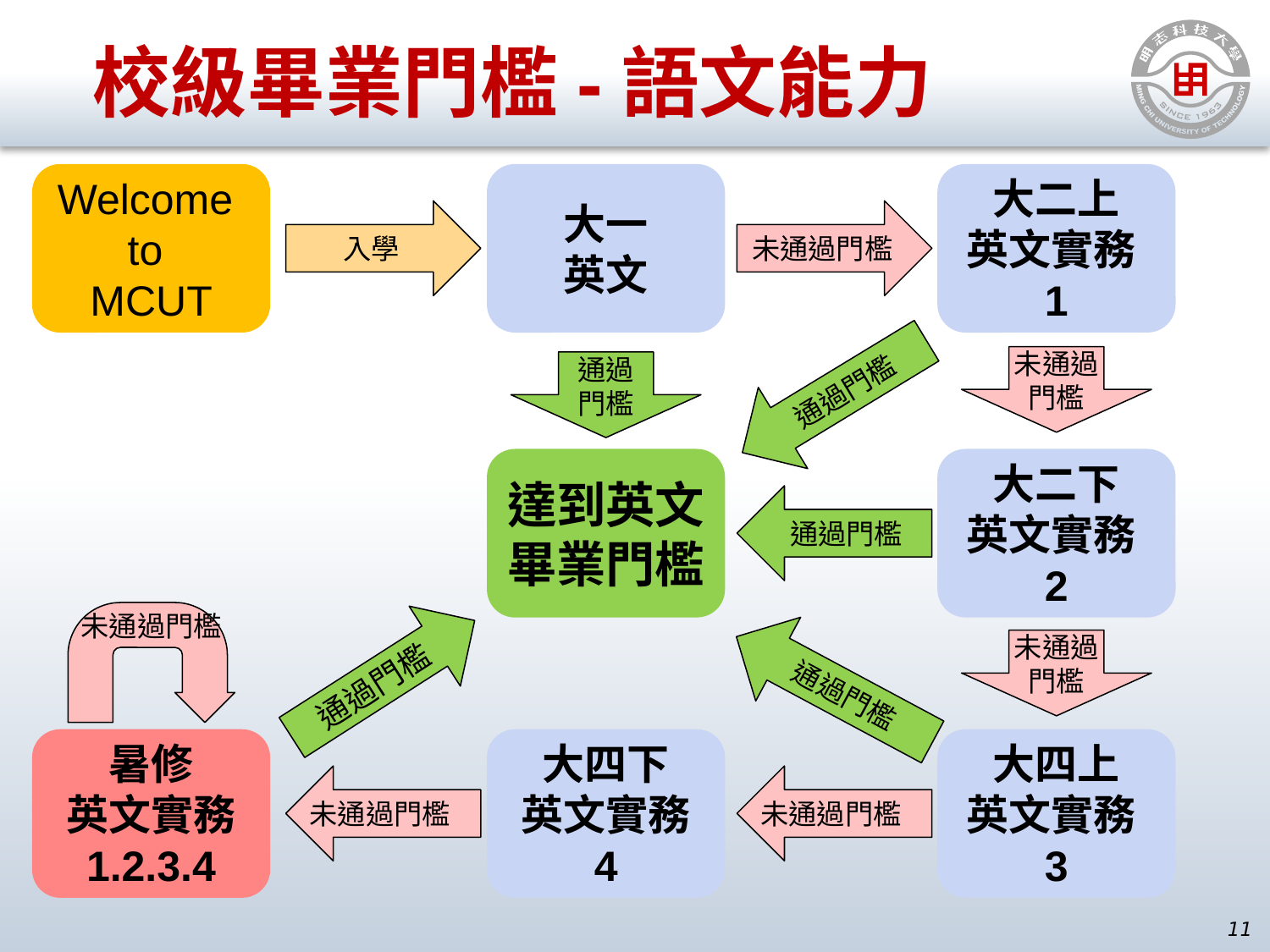

# 校級畢業門檻-語文能力
Welcome
to
MCUT
大一
英文
大二上
英文實務1
入學
未通過門檻
未通過
門檻

通過門檻
通過
門檻

達到英文畢業門檻
大二下
英文實務2
通過門檻
未通過門檻

未通過
門檻

通過門檻
通過門檻
暑修
英文實務
1.2.3.4
大四下
英文實務
4
大四上
英文實務3
未通過門檻
未通過門檻
11